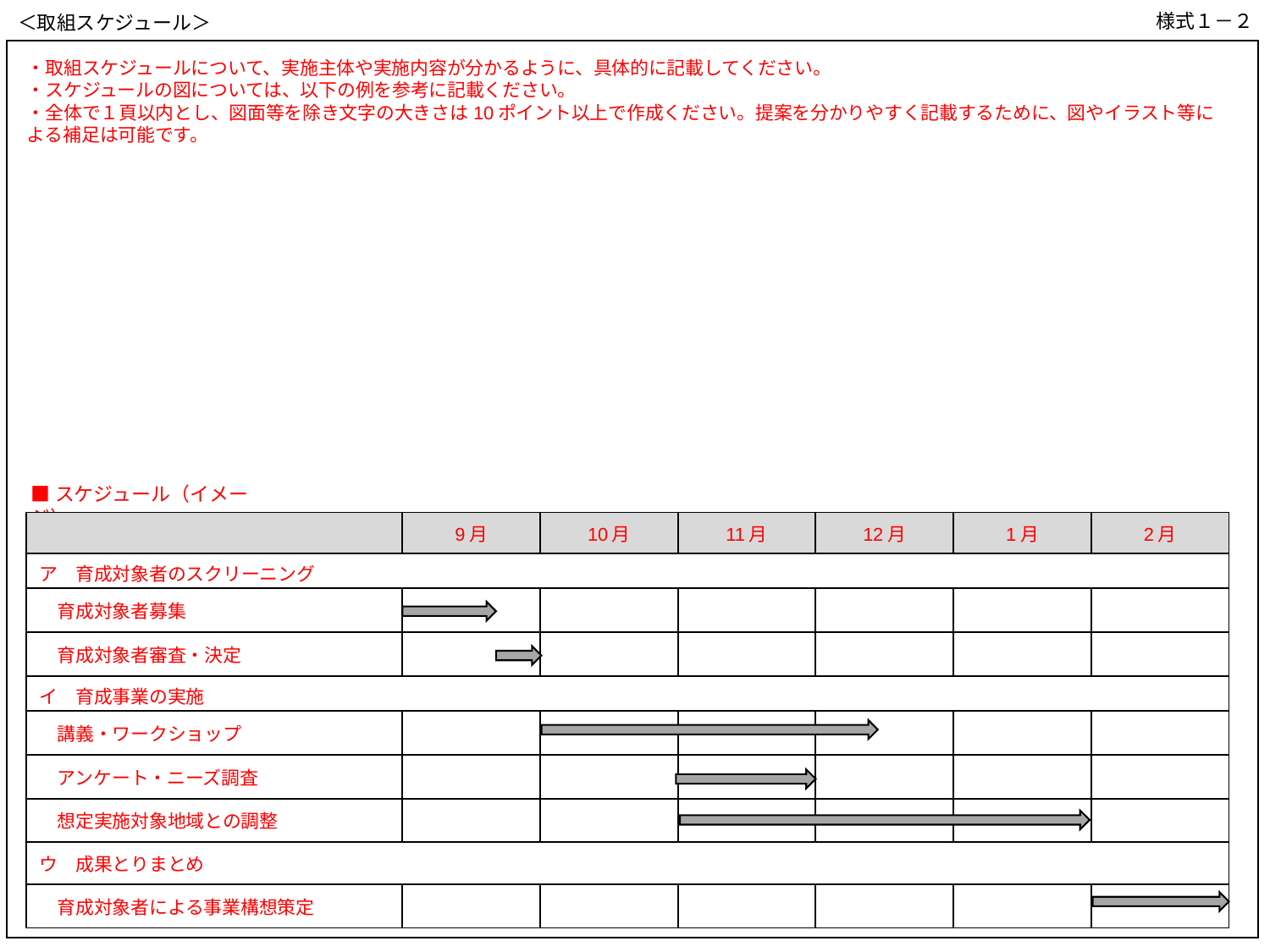

様式１－２
＜取組スケジュール＞

・取組スケジュールについて、実施主体や実施内容が分かるように、具体的に記載してください。
・スケジュールの図については、以下の例を参考に記載ください。
・全体で１頁以内とし、図面等を除き文字の大きさは10ポイント以上で作成ください。提案を分かりやすく記載するために、図やイラスト等による補足は可能です。
■スケジュール（イメージ）
|  | 9月 | 10月 | 11月 | 12月 | 1月 | 2月 |
| --- | --- | --- | --- | --- | --- | --- |
| ア　育成対象者のスクリーニング |  |  |  |  |  |  |
| 育成対象者募集 |  |  |  |  |  |  |
| 育成対象者審査・決定 |  |  |  |  |  |  |
| イ　育成事業の実施 |  |  |  |  |  |  |
| 講義・ワークショップ |  |  |  |  |  |  |
| アンケート・ニーズ調査 |  |  |  |  |  |  |
| 想定実施対象地域との調整 |  |  |  |  |  |  |
| ウ　成果とりまとめ |  |  |  |  |  |  |
| 育成対象者による事業構想策定 |  |  |  |  |  |  |